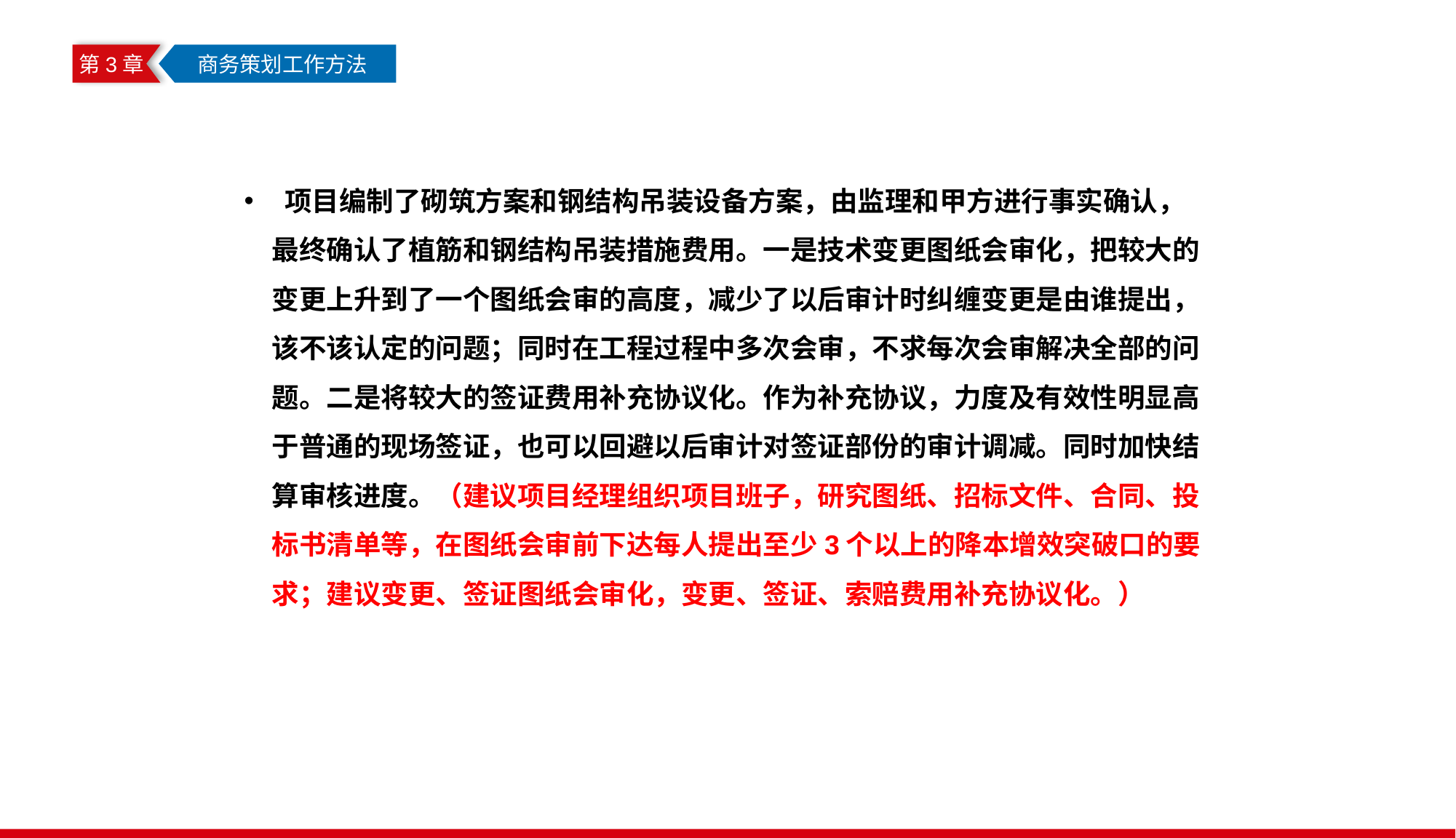

第3章
    商务策划工作方法

 项目编制了砌筑方案和钢结构吊装设备方案，由监理和甲方进行事实确认，最终确认了植筋和钢结构吊装措施费用。一是技术变更图纸会审化，把较大的变更上升到了一个图纸会审的高度，减少了以后审计时纠缠变更是由谁提出，该不该认定的问题；同时在工程过程中多次会审，不求每次会审解决全部的问题。二是将较大的签证费用补充协议化。作为补充协议，力度及有效性明显高于普通的现场签证，也可以回避以后审计对签证部份的审计调减。同时加快结算审核进度。（建议项目经理组织项目班子，研究图纸、招标文件、合同、投标书清单等，在图纸会审前下达每人提出至少3个以上的降本增效突破口的要求；建议变更、签证图纸会审化，变更、签证、索赔费用补充协议化。）